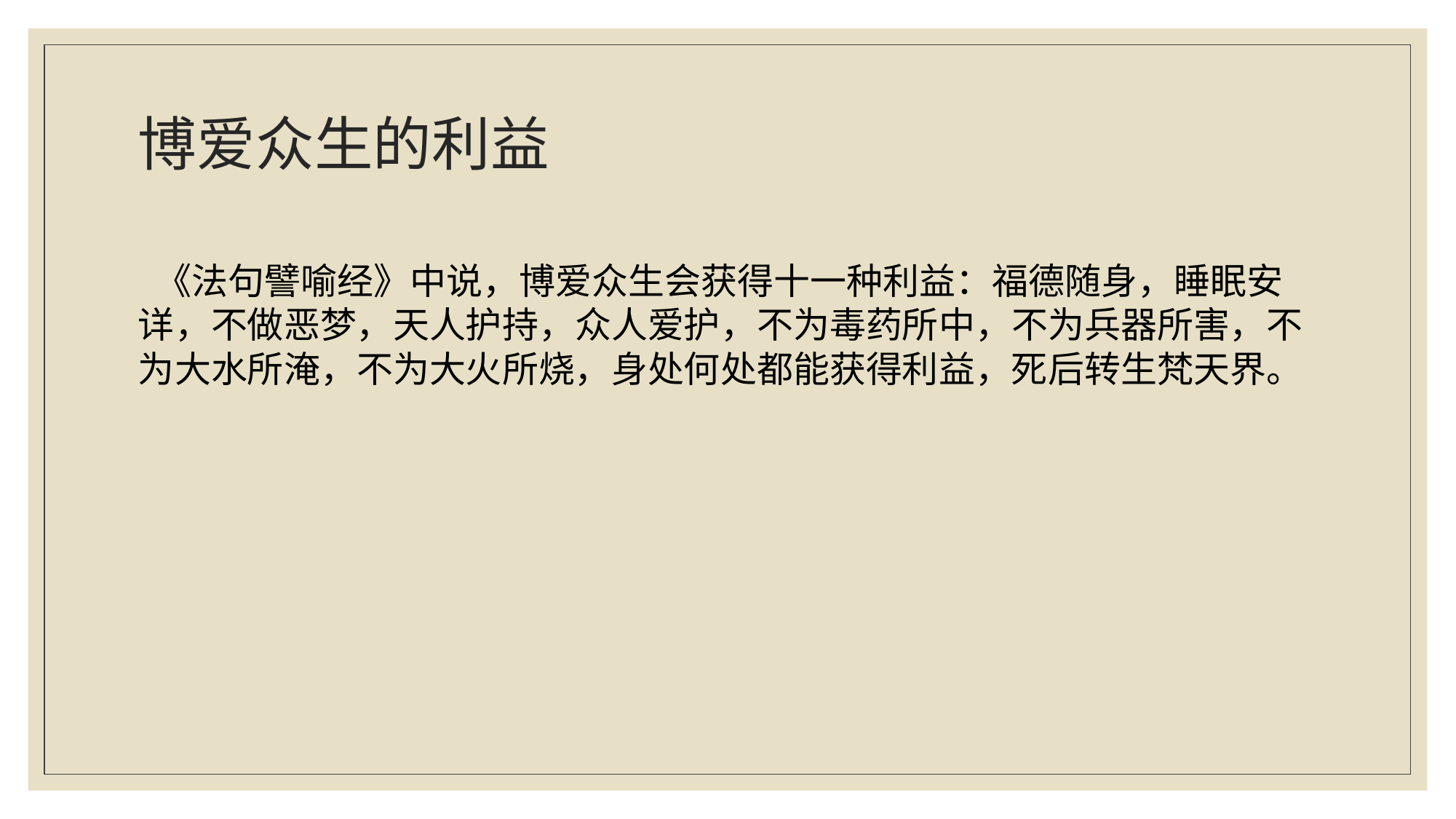

# 博爱众生的利益
 《法句譬喻经》中说，博爱众生会获得十一种利益：福德随身，睡眠安详，不做恶梦，天人护持，众人爱护，不为毒药所中，不为兵器所害，不为大水所淹，不为大火所烧，身处何处都能获得利益，死后转生梵天界。